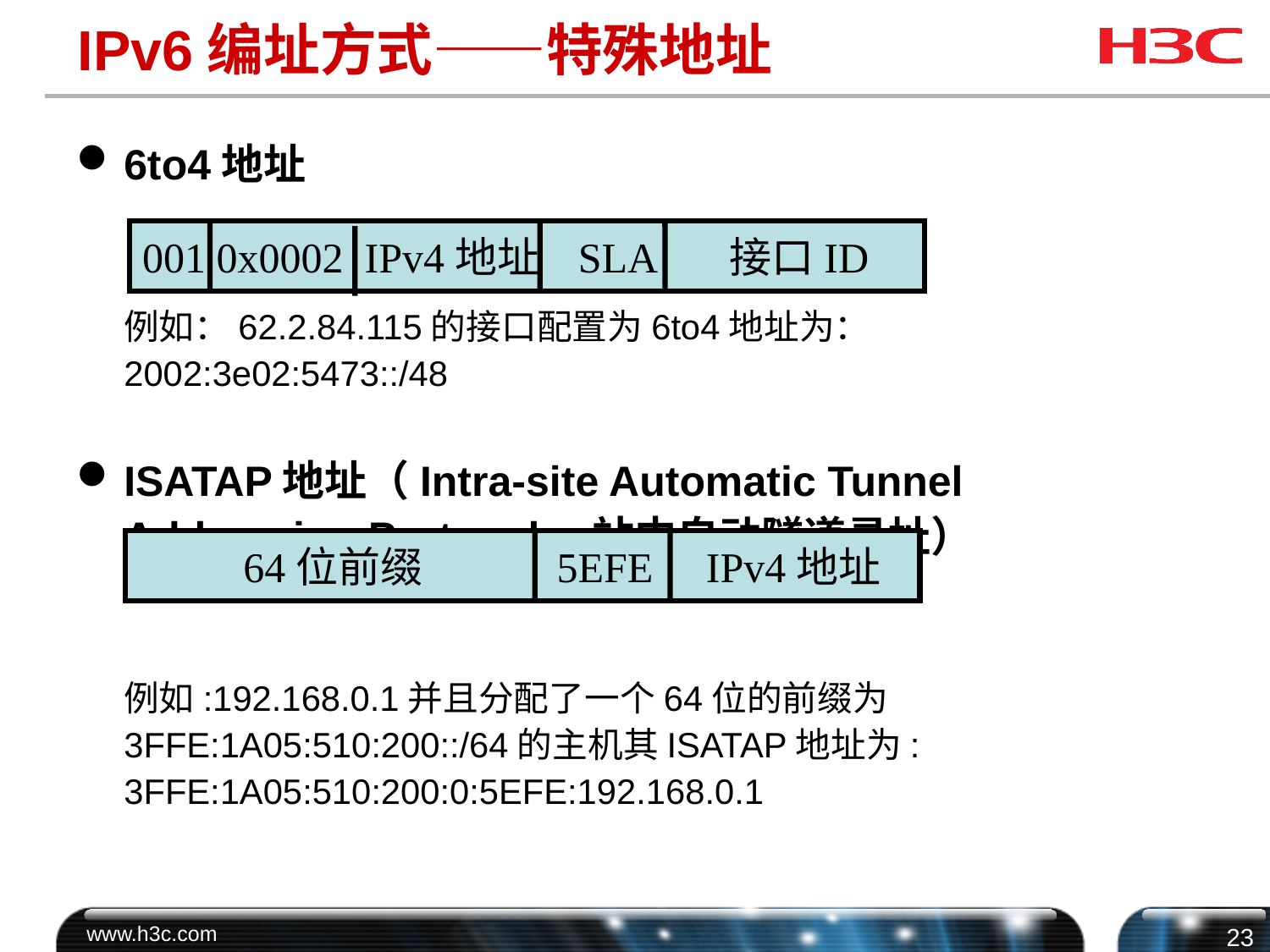

# IPv6编址方式——特殊地址
6to4地址

     例如：62.2.84.115的接口配置为6to4地址为：2002:3e02:5473::/48

ISATAP地址（Intra-site Automatic Tunnel Addressing Protocol，站内自动隧道寻址）

     例如:192.168.0.1并且分配了一个64位的前缀为3FFE:1A05:510:200::/64的主机其ISATAP地址为: 3FFE:1A05:510:200:0:5EFE:192.168.0.1

001 0x0002  IPv4地址   SLA      接口ID

          64位前缀             5EFE     IPv4地址